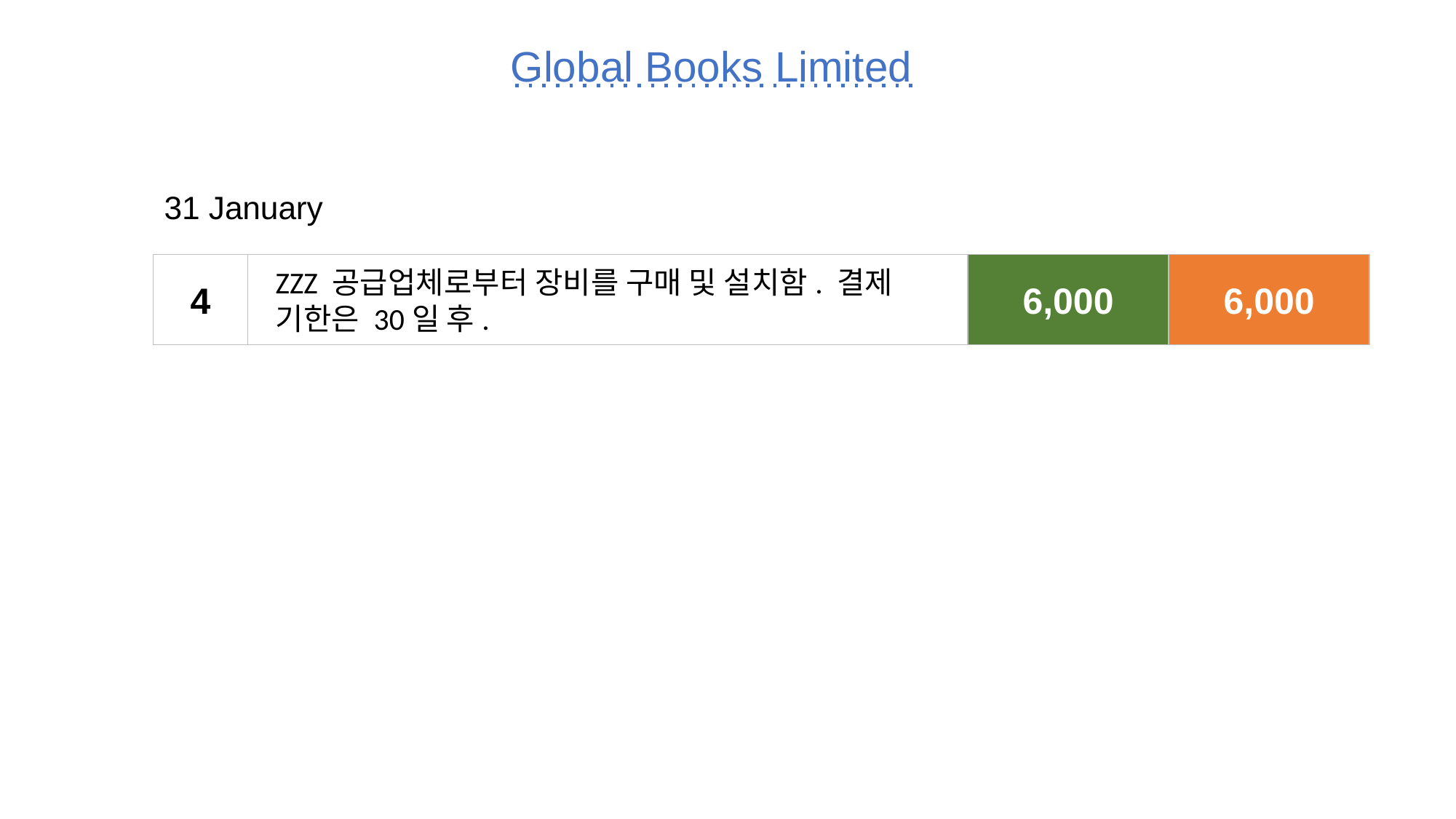

Global Books Limited
31 January
4
Equipment
6,000
Accounts payable
6,000
ZZZ 공급업체로부터 장비를 구매 및 설치함. 결제 기한은 30일 후.
6,000
6,000